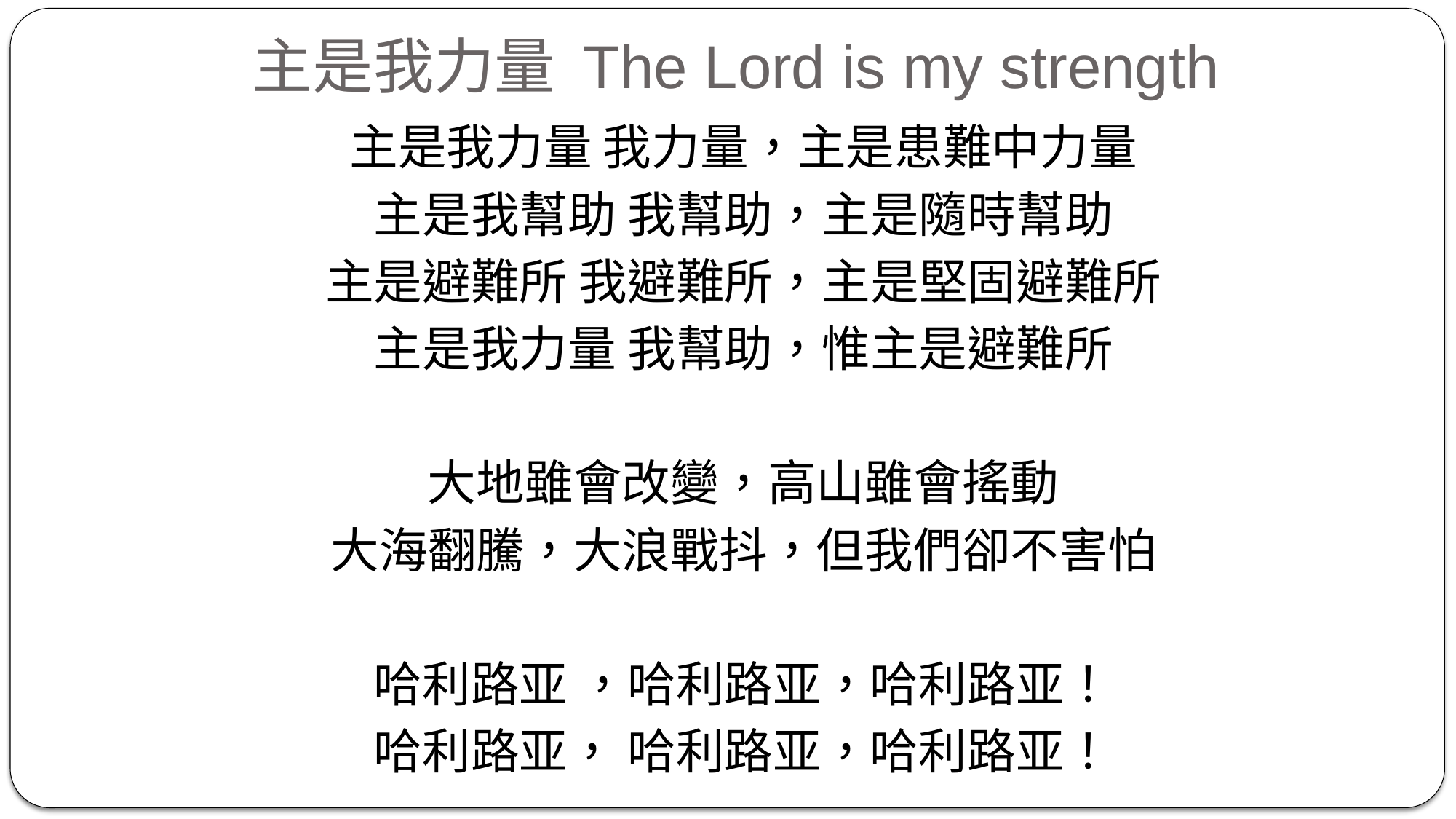

# 主是我力量 The Lord is my strength
主是我力量 我力量，主是患難中力量
主是我幫助 我幫助，主是隨時幫助
主是避難所 我避難所，主是堅固避難所
主是我力量 我幫助，惟主是避難所

大地雖會改變，高山雖會搖動
大海翻騰，大浪戰抖，但我們卻不害怕

哈利路亚 ，哈利路亚，哈利路亚！
哈利路亚， 哈利路亚，哈利路亚！